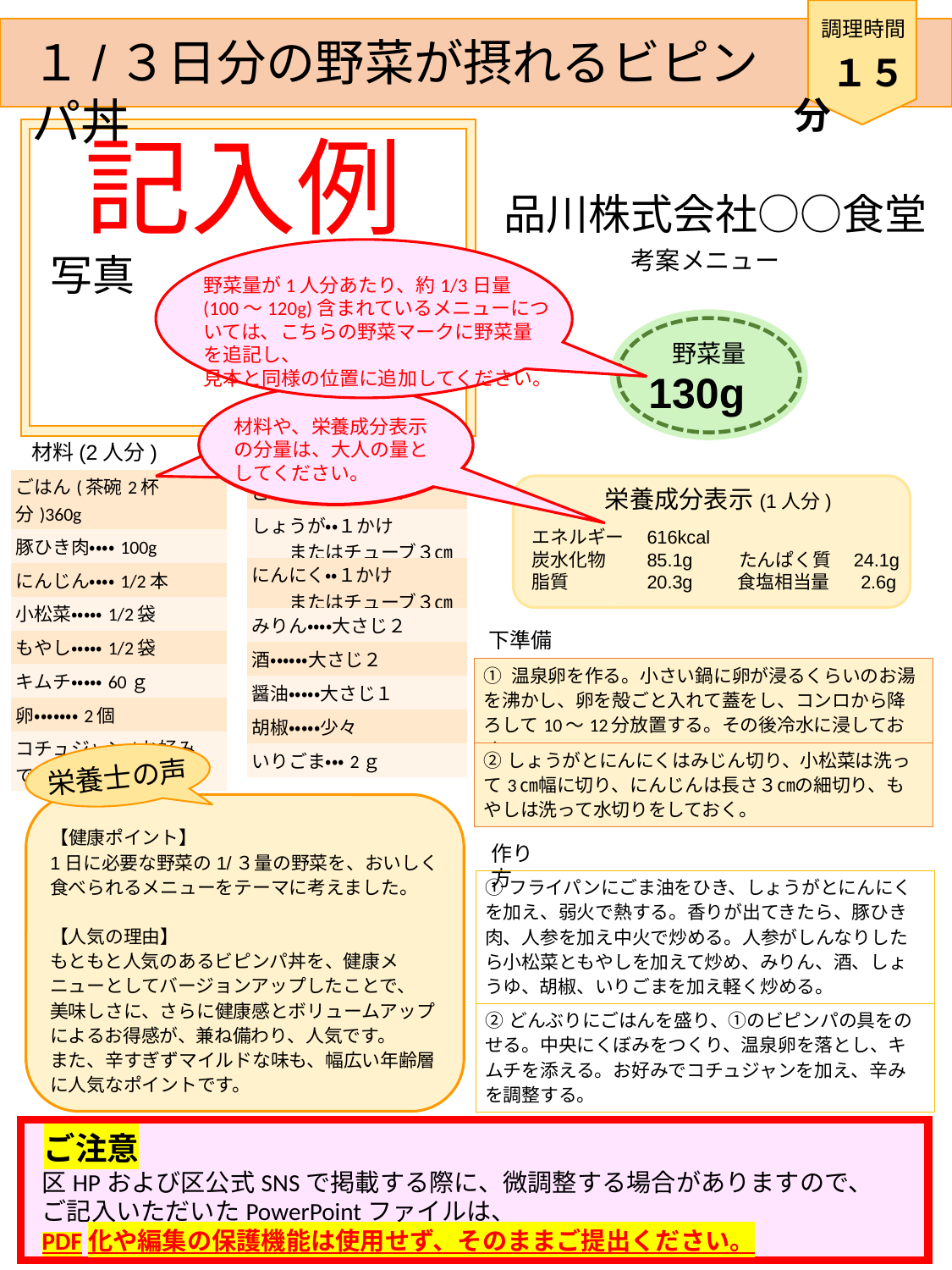

調理時間
　１５分

１/３日分の野菜が摂れるビピンパ丼
記入例

写真
品川株式会社○○食堂
考案メニュー

野菜量が1人分あたり、約1/3日量(100～120g)含まれているメニューについては、こちらの野菜マークに野菜量を追記し、
見本と同様の位置に追加してください。

野菜量
130g

材料や、栄養成分表示の分量は、大人の量としてください。
材料(2人分)
| ごはん(茶碗2杯分)360g |
| --- |
| 豚ひき肉・・・・100g |
| にんじん・・・・1/2本 |
| 小松菜・・・・・1/2袋 |
| もやし・・・・・1/2袋 |
| キムチ・・・・・60ｇ |
| 卵・・・・・・・2個 |
| コチュジャン(お好みで) |
| ごま油・・・・小さじ2 |
| --- |
| しょうが・・１かけ　　 　　またはチューブ３㎝ |
| にんにく・・１かけ 　　またはチューブ３㎝ |
| みりん・・・・大さじ２ |
| 酒・・・・・・大さじ２ |
| 醤油・・・・・大さじ１ |
| 胡椒・・・・・少々 |
| いりごま・・・2ｇ |

栄養成分表示(1人分)
エネルギー　616kcal
炭水化物　　85.1g 　　たんぱく質　24.1g
脂質　　　　20.3g　　 食塩相当量　  2.6g
下準備
| ① 温泉卵を作る。小さい鍋に卵が浸るくらいのお湯を沸かし、卵を殻ごと入れて蓋をし、コンロから降ろして10～12分放置する。その後冷水に浸しておく。 |
| --- |
| ②しょうがとにんにくはみじん切り、小松菜は洗って3㎝幅に切り、にんじんは長さ３㎝の細切り、もやしは洗って水切りをしておく。 |

栄養士の声

【健康ポイント】
1日に必要な野菜の1/３量の野菜を、おいしく食べられるメニューをテーマに考えました。

【人気の理由】
もともと人気のあるビピンパ丼を、健康メニューとしてバージョンアップしたことで、
美味しさに、さらに健康感とボリュームアップによるお得感が、兼ね備わり、人気です。
また、辛すぎずマイルドな味も、幅広い年齢層に人気なポイントです。
作り方
| ①フライパンにごま油をひき、しょうがとにんにくを加え、弱火で熱する。香りが出てきたら、豚ひき肉、人参を加え中火で炒める。人参がしんなりしたら小松菜ともやしを加えて炒め、みりん、酒、しょうゆ、胡椒、いりごまを加え軽く炒める。 |
| --- |
| ②どんぶりにごはんを盛り、①のビピンパの具をのせる。中央にくぼみをつくり、温泉卵を落とし、キムチを添える。お好みでコチュジャンを加え、辛みを調整する。 |

ご注意
区HPおよび区公式SNSで掲載する際に、微調整する場合がありますので、
ご記入いただいたPowerPointファイルは、
PDF化や編集の保護機能は使用せず、そのままご提出ください。